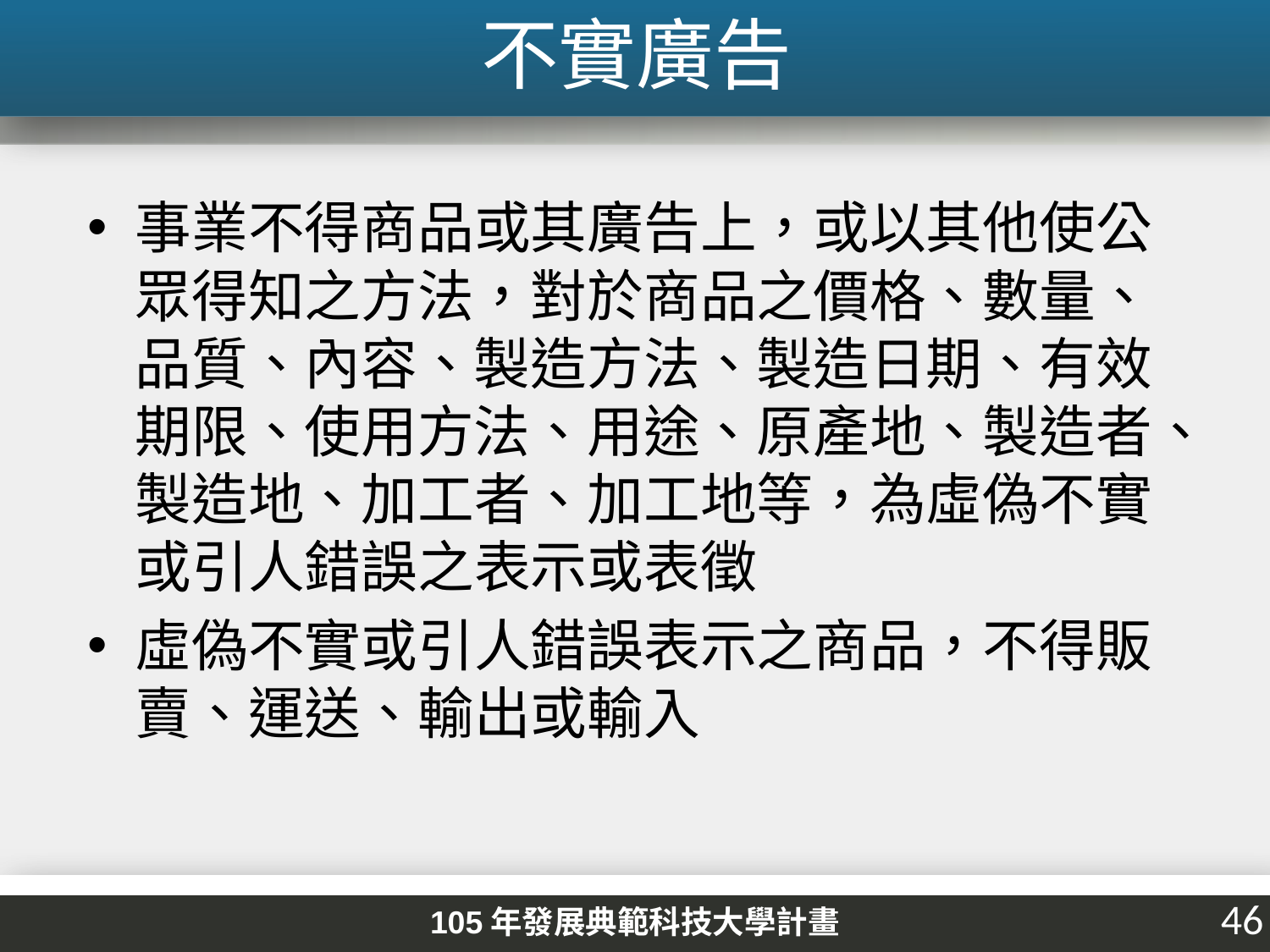

# 不實廣告
事業不得商品或其廣告上，或以其他使公眾得知之方法，對於商品之價格、數量、品質、內容、製造方法、製造日期、有效期限、使用方法、用途、原產地、製造者、製造地、加工者、加工地等，為虛偽不實或引人錯誤之表示或表徵
虛偽不實或引人錯誤表示之商品，不得販賣、運送、輸出或輸入